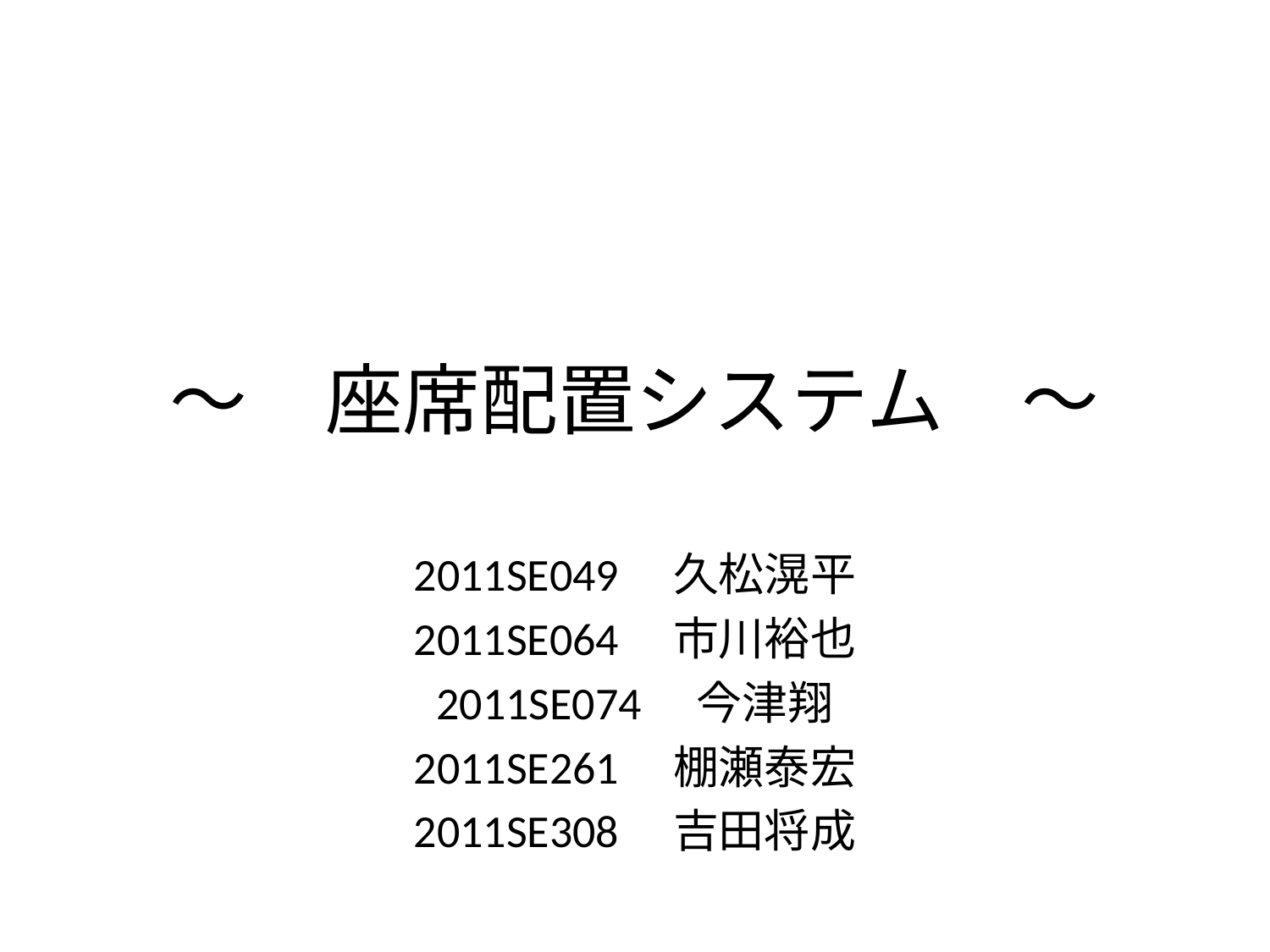

# ～　座席配置システム　～
2011SE049　久松滉平
2011SE064　市川裕也
2011SE074　今津翔
2011SE261　棚瀬泰宏
2011SE308　吉田将成